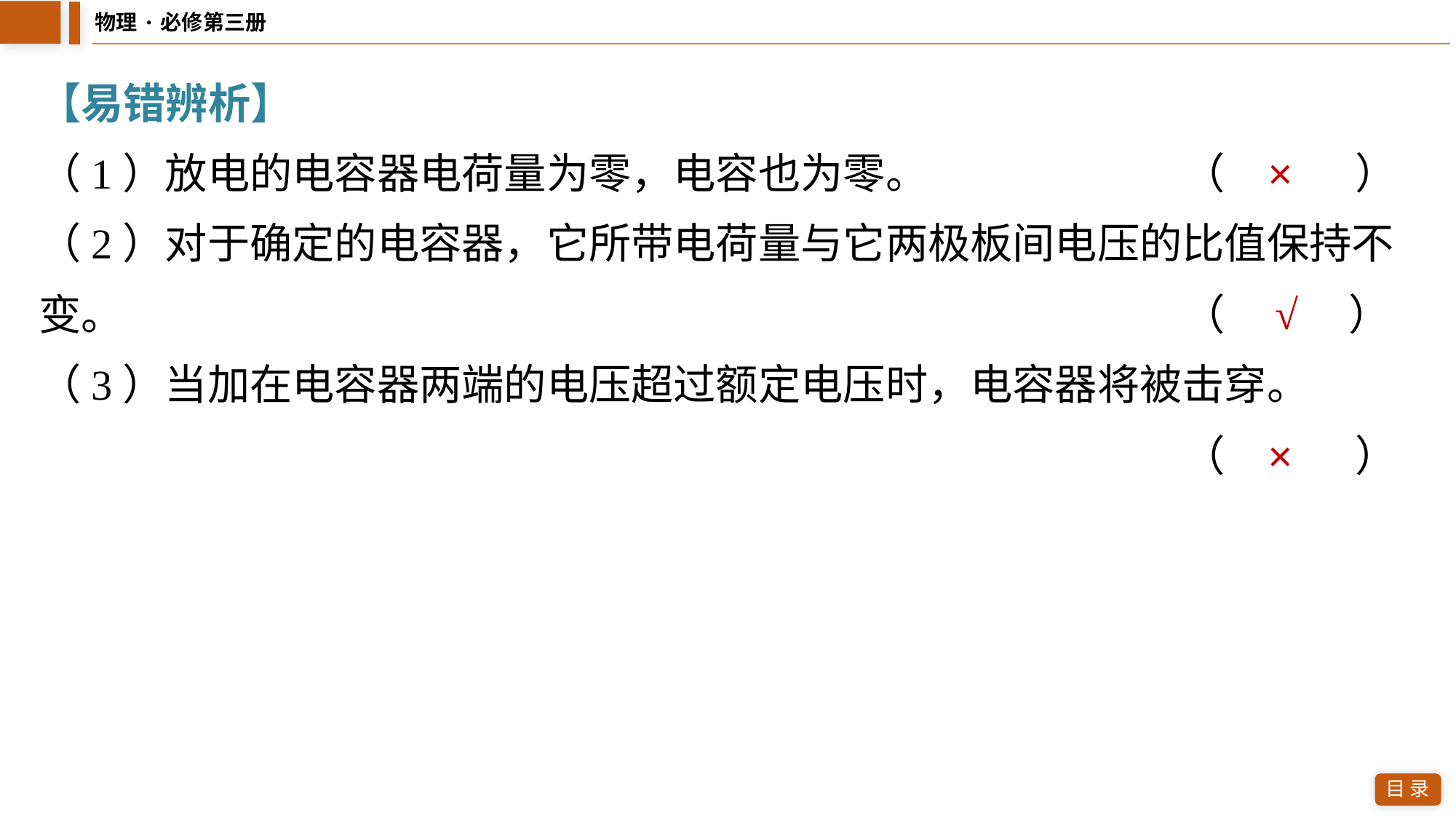

【易错辨析】
×
（1）放电的电容器电荷量为零，电容也为零。	（　×　）
（2）对于确定的电容器，它所带电荷量与它两极板间电压的比值保持不
变。	（　√　）
√
（3）当加在电容器两端的电压超过额定电压时，电容器将被击穿。
	（　×　）
×